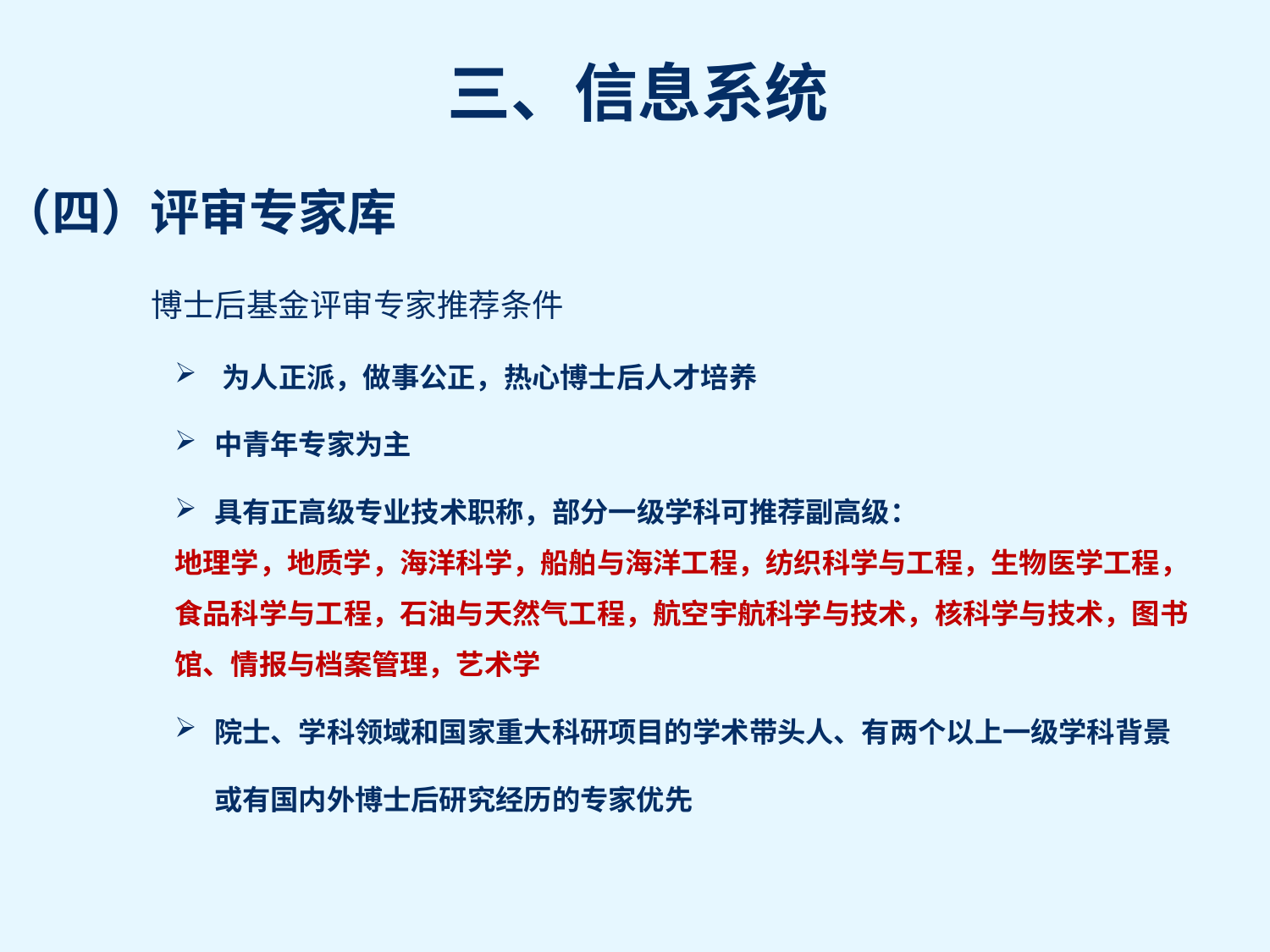

（四）评审专家库
博士后基金评审专家推荐条件
为人正派，做事公正，热心博士后人才培养
中青年专家为主
具有正高级专业技术职称，部分一级学科可推荐副高级：
地理学，地质学，海洋科学，船舶与海洋工程，纺织科学与工程，生物医学工程，食品科学与工程，石油与天然气工程，航空宇航科学与技术，核科学与技术，图书馆、情报与档案管理，艺术学
院士、学科领域和国家重大科研项目的学术带头人、有两个以上一级学科背景或有国内外博士后研究经历的专家优先